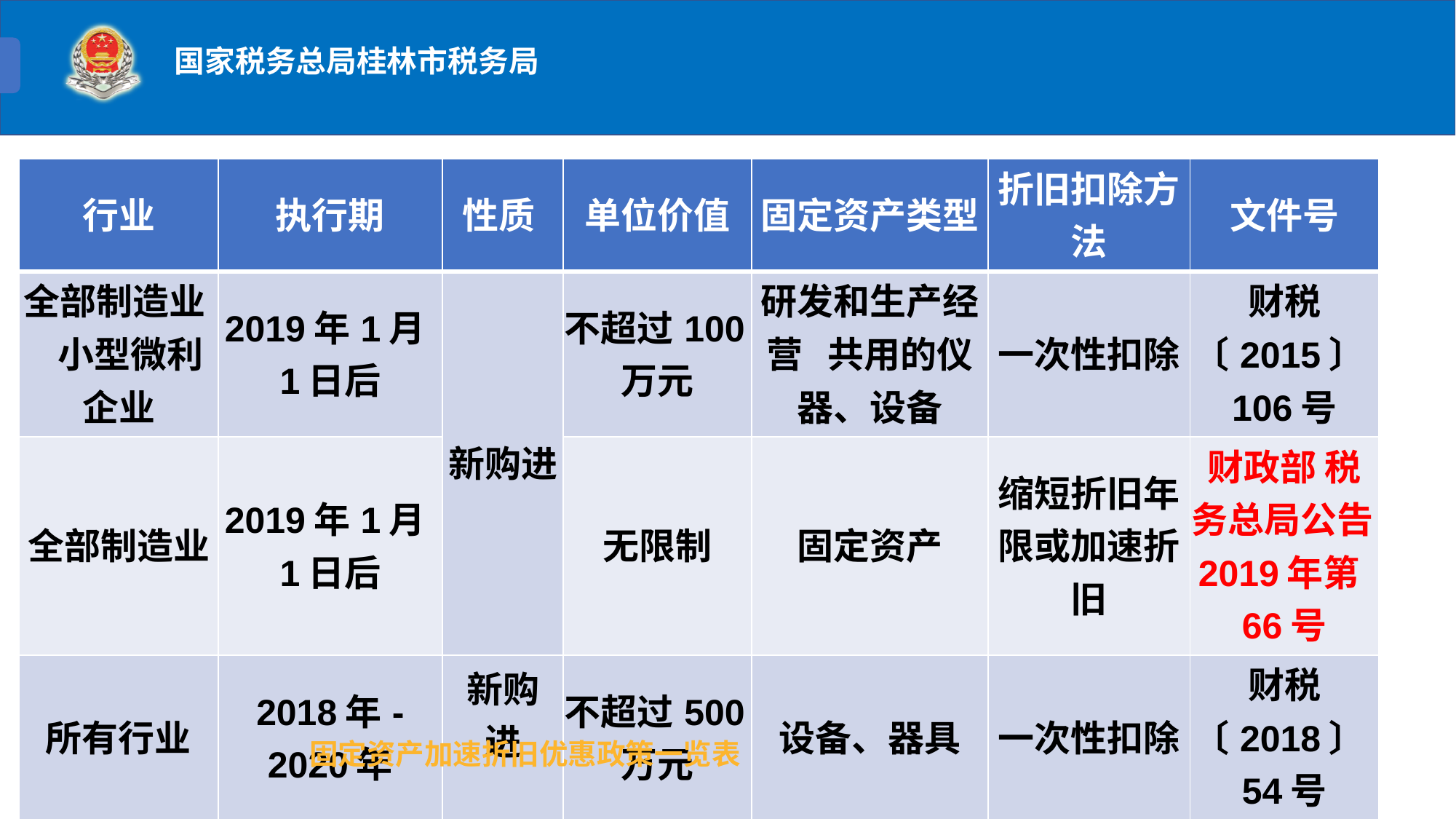

| 行业 | 执行期 | 性质 | 单位价值 | 固定资产类型 | 折旧扣除方法 | 文件号 |
| --- | --- | --- | --- | --- | --- | --- |
| 全部制造业 小型微利企业 | 2019年1月1日后 | 新购进 | 不超过100万元 | 研发和生产经营 共用的仪器、设备 | 一次性扣除 | 财税〔2015〕106号 |
| 全部制造业 | 2019年1月1日后 |  | 无限制 | 固定资产 | 缩短折旧年限或加速折旧 | 财政部 税务总局公告2019年第66号 |
| 所有行业 | 2018年-2020年 | 新购进 | 不超过500万元 | 设备、器具 | 一次性扣除 | 财税〔2018〕54号 |

固定资产加速折旧优惠政策一览表